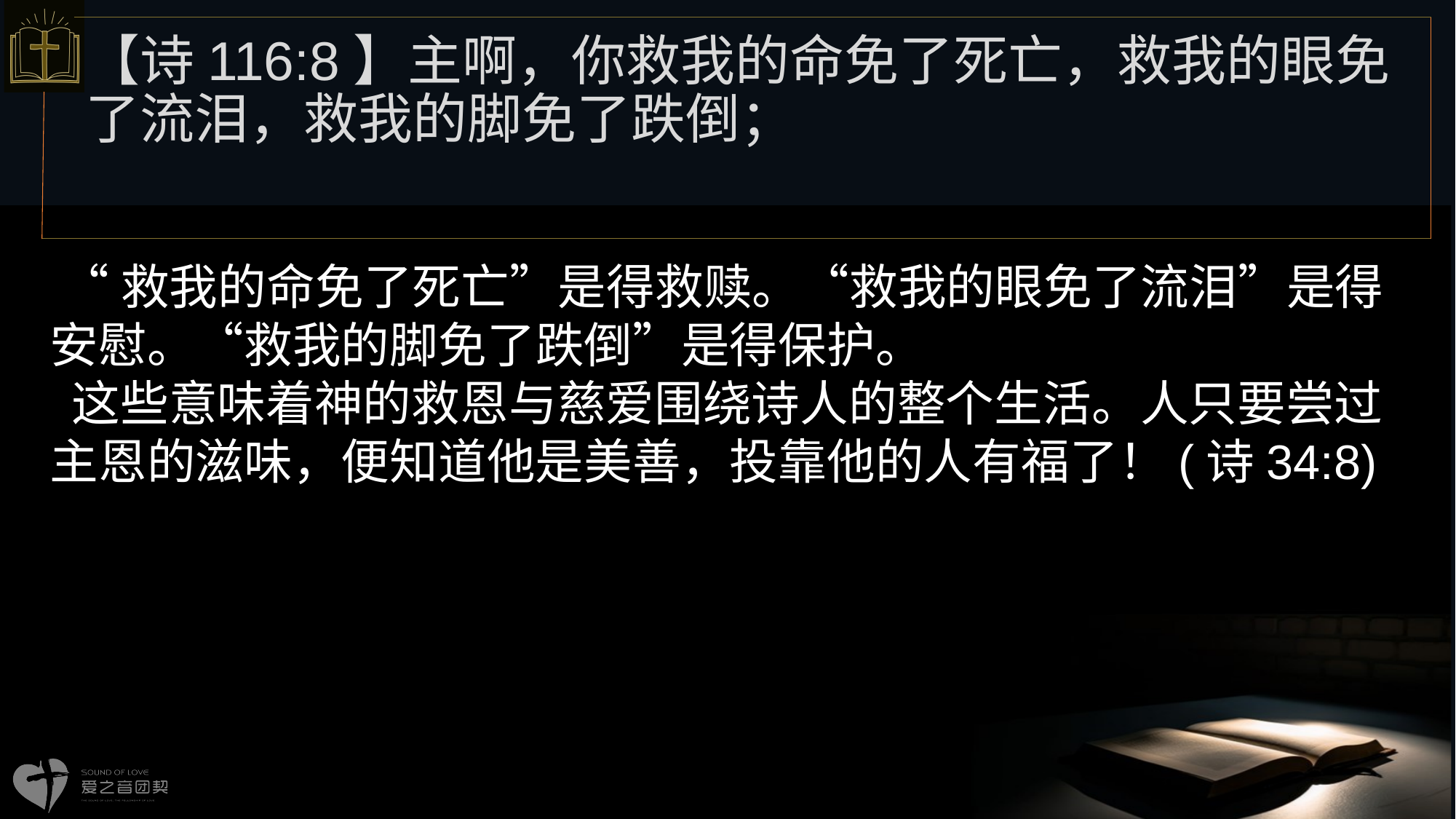

【诗116:8】主啊，你救我的命免了死亡，救我的眼免了流泪，救我的脚免了跌倒；
# “救我的命免了死亡”是得救赎。“救我的眼免了流泪”是得安慰。“救我的脚免了跌倒”是得保护。 这些意味着神的救恩与慈爱围绕诗人的整个生活。人只要尝过主恩的滋味，便知道他是美善，投靠他的人有福了！(诗34:8)